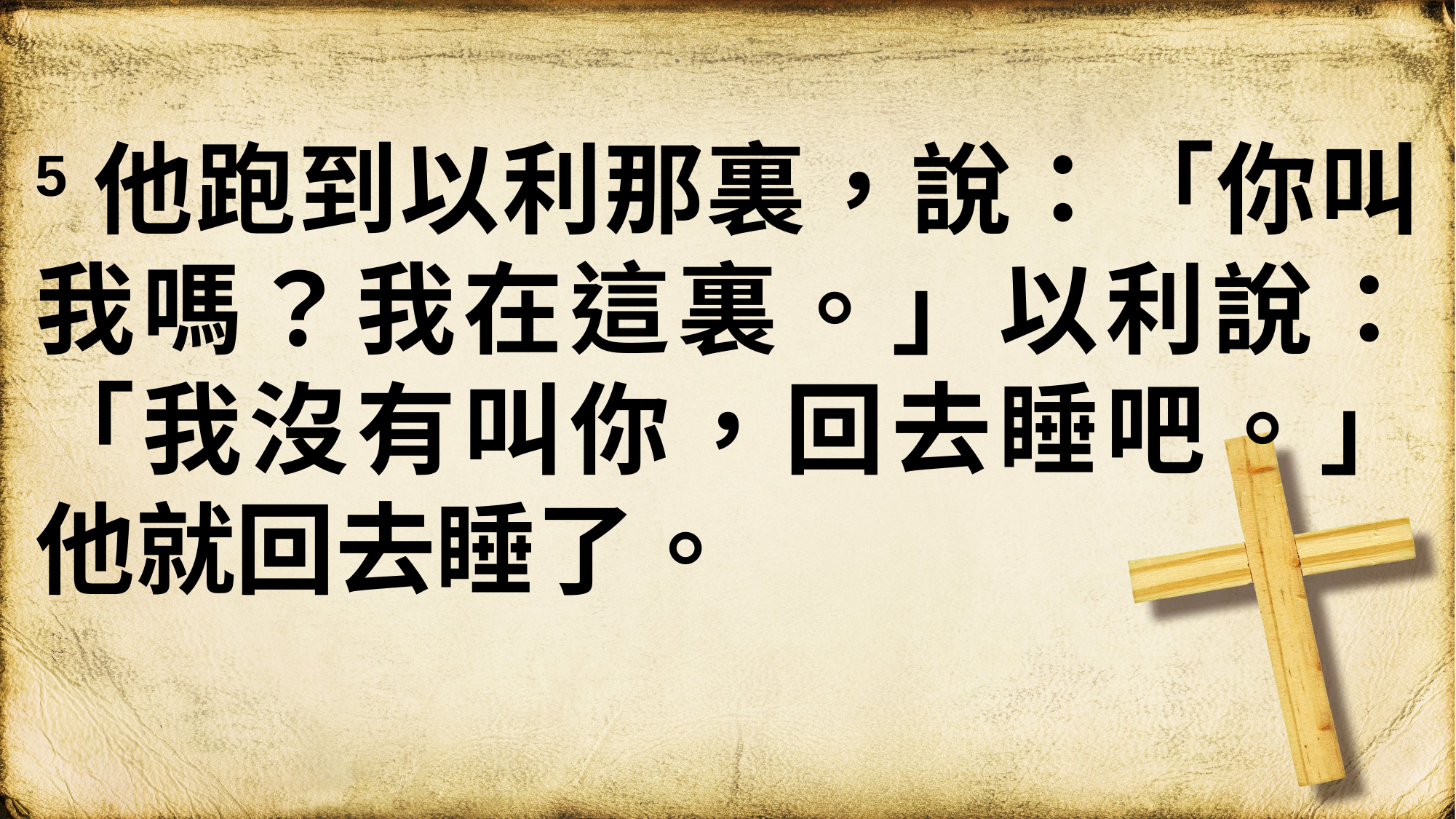

5他跑到以利那裏，說：「你叫我嗎？我在這裏。」以利說：「我沒有叫你，回去睡吧。」他就回去睡了。